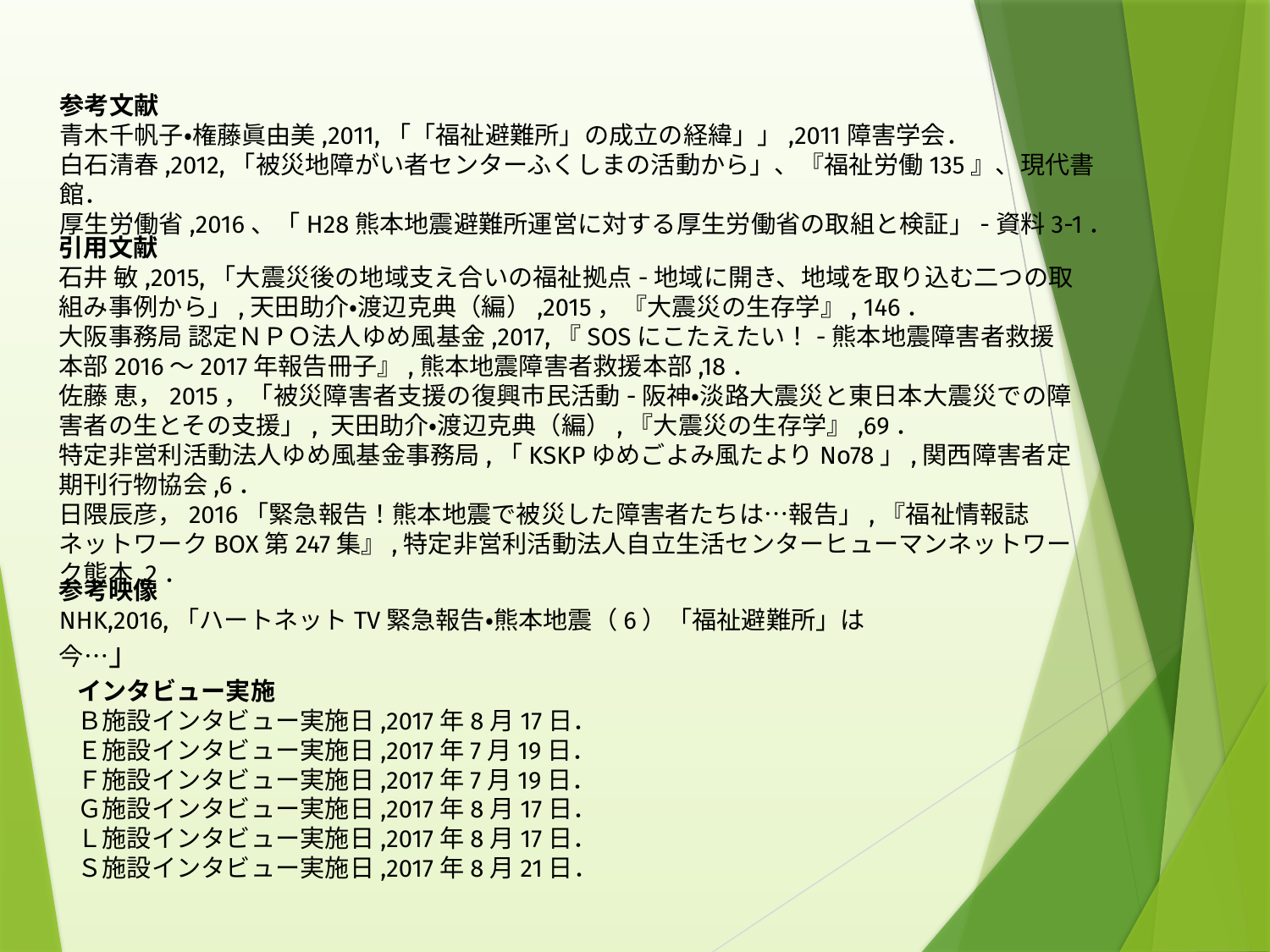

参考文献
青木千帆子・権藤眞由美,2011,「「福祉避難所」の成立の経緯」」,2011障害学会．
白石清春,2012,「被災地障がい者センターふくしまの活動から」、『福祉労働135』、現代書館．
厚生労働省,2016、「H28熊本地震避難所運営に対する厚生労働省の取組と検証」-資料3-1．
引用文献
石井 敏,2015,「大震災後の地域支え合いの福祉拠点-地域に開き、地域を取り込む二つの取組み事例から」,天田助介・渡辺克典（編）,2015，『大震災の生存学』, 146．
大阪事務局 認定ＮＰＯ法人ゆめ風基金,2017,『SOSにこたえたい！-熊本地震障害者救援本部2016～2017年報告冊子』,熊本地震障害者救援本部,18．
佐藤 恵，2015，「被災障害者支援の復興市民活動-阪神・淡路大震災と東日本大震災での障害者の生とその支援」, 天田助介・渡辺克典（編）,『大震災の生存学』,69．
特定非営利活動法人ゆめ風基金事務局,「KSKPゆめごよみ風たよりNo78」,関西障害者定期刊行物協会,6．
日隈辰彦，2016「緊急報告！熊本地震で被災した障害者たちは…報告」,『福祉情報誌ネットワークBOX第247集』,特定非営利活動法人自立生活センターヒューマンネットワーク熊本,2．
参考映像
NHK,2016,「ハートネットTV緊急報告・熊本地震（6）「福祉避難所」は今…」
インタビュー実施
Ｂ施設インタビュー実施日,2017年8月17日．
Ｅ施設インタビュー実施日,2017年7月19日．
Ｆ施設インタビュー実施日,2017年7月19日．
Ｇ施設インタビュー実施日,2017年8月17日．
Ｌ施設インタビュー実施日,2017年8月17日．
Ｓ施設インタビュー実施日,2017年8月21日．